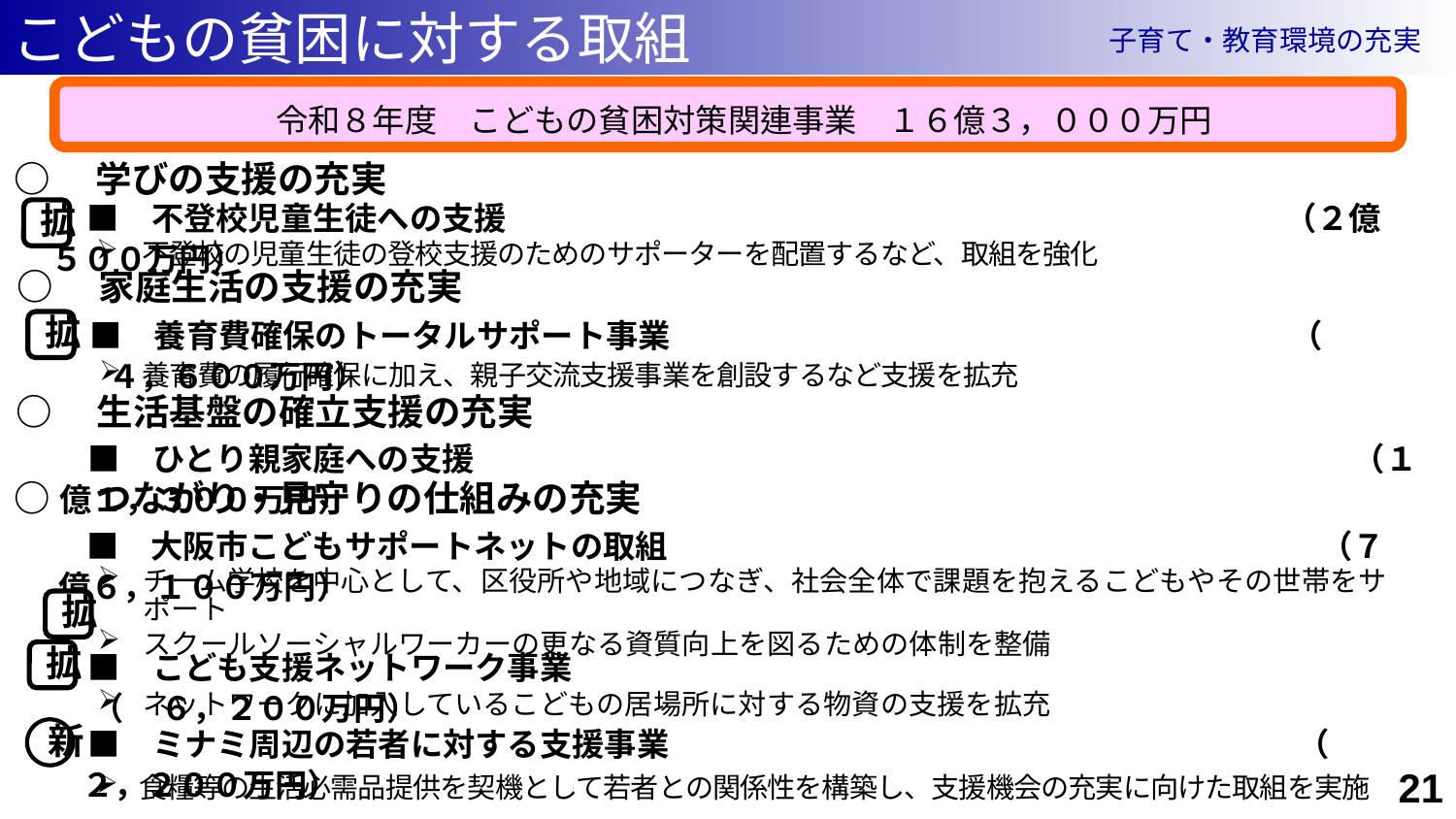

こどもの貧困に対する取組
子育て・教育環境の充実
　令和８年度　こどもの貧困対策関連事業　１６億３，０００万円
○　学びの支援の充実
　■　不登校児童生徒への支援　　　　　　　　　　　　　　　　　　　　　 　 　   （２億　　５００万円）
不登校の児童生徒の登校支援のためのサポーターを配置するなど、取組を強化

拡
○　家庭生活の支援の充実
拡
　■　養育費確保のトータルサポート事業　　　　　　　　　　　　　　　　　 　　（　　  ４，６００万円）

養育費の履行確保に加え、親子交流支援事業を創設するなど支援を拡充
○　生活基盤の確立支援の充実
　■　ひとり親家庭への支援　　　 　　　　　　　　　　　　　　　　　　　　　　　　（１億１，３００万円）

○　つながり・見守りの仕組みの充実
　■　大阪市こどもサポートネットの取組　　　　　　　　　　　　　　　　 　　　　（７億６，１００万円）

チーム学校を中心として、区役所や地域につなぎ、社会全体で課題を抱えるこどもやその世帯をサポート
スクールソーシャルワーカーの更なる資質向上を図るための体制を整備
拡
拡
ネットワークに加入しているこどもの居場所に対する物資の支援を拡充
　■　ミナミ周辺の若者に対する支援事業　　　　　　　　　　　 　　　　　　　 　（     ２，２００万円）
新
食糧等の生活必需品提供を契機として若者との関係性を構築し、支援機会の充実に向けた取組を実施
　■　こども支援ネットワーク事業　　　　　　　　　　　　　　　　 　　　　　　　 　（     ６，２００万円）

21